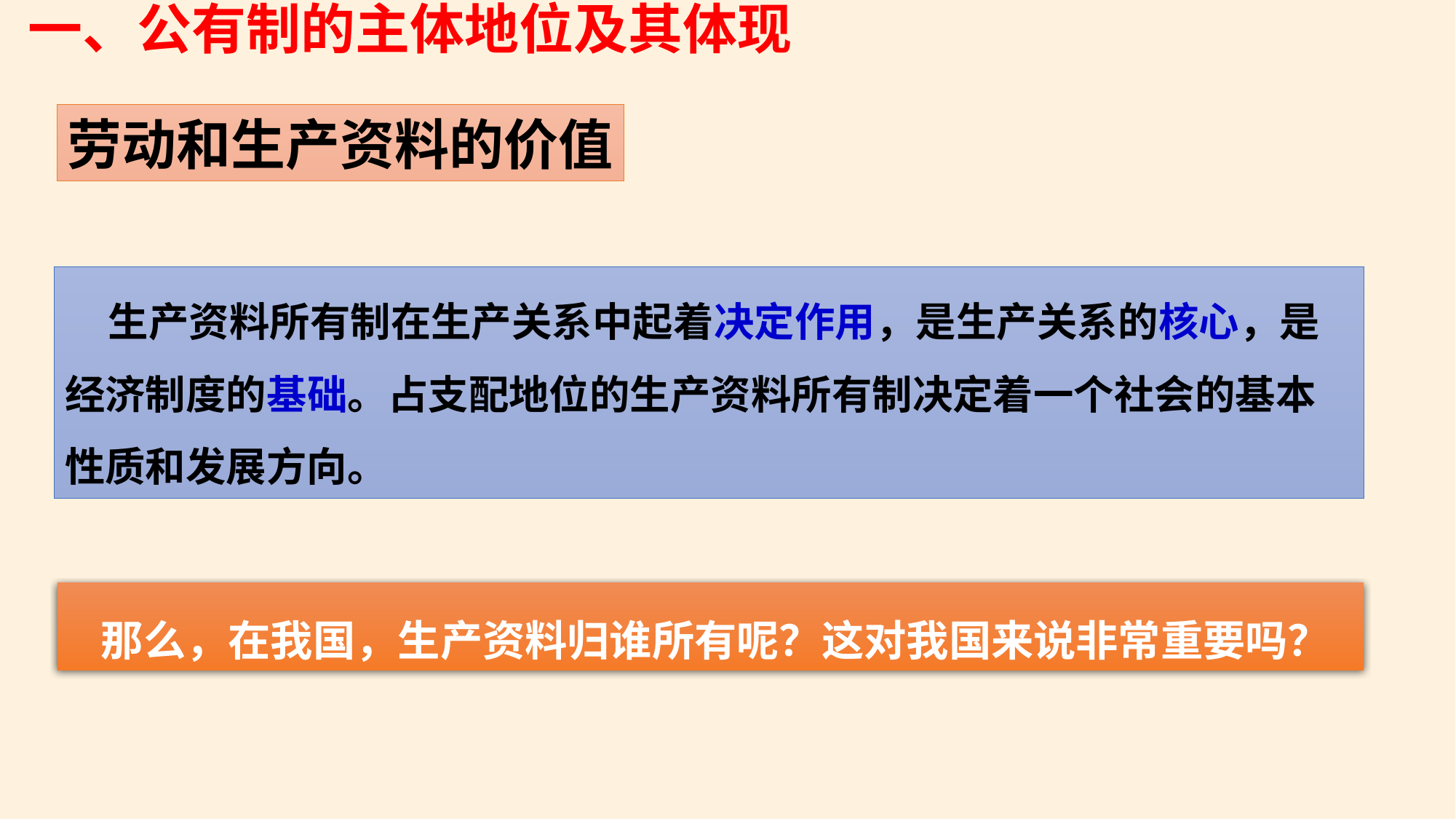

一、公有制的主体地位及其体现
劳动和生产资料的价值
    生产资料所有制在生产关系中起着决定作用，是生产关系的核心，是经济制度的基础。占支配地位的生产资料所有制决定着一个社会的基本性质和发展方向。
那么，在我国，生产资料归谁所有呢？这对我国来说非常重要吗？